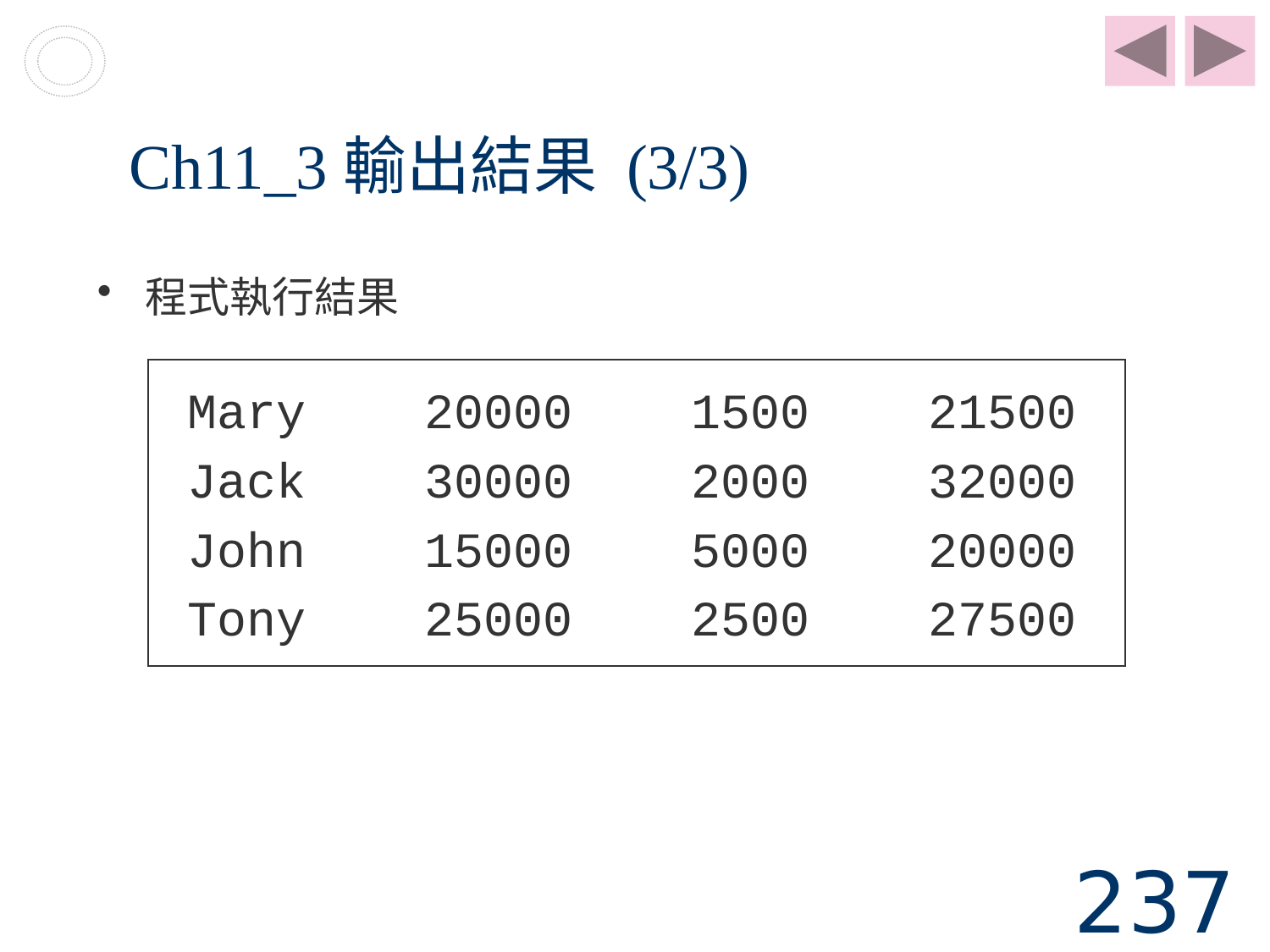

# Ch11_3輸出結果 (3/3)
程式執行結果

Mary    20000    1500    21500
Jack    30000    2000    32000
John    15000    5000    20000
Tony    25000    2500    27500
237